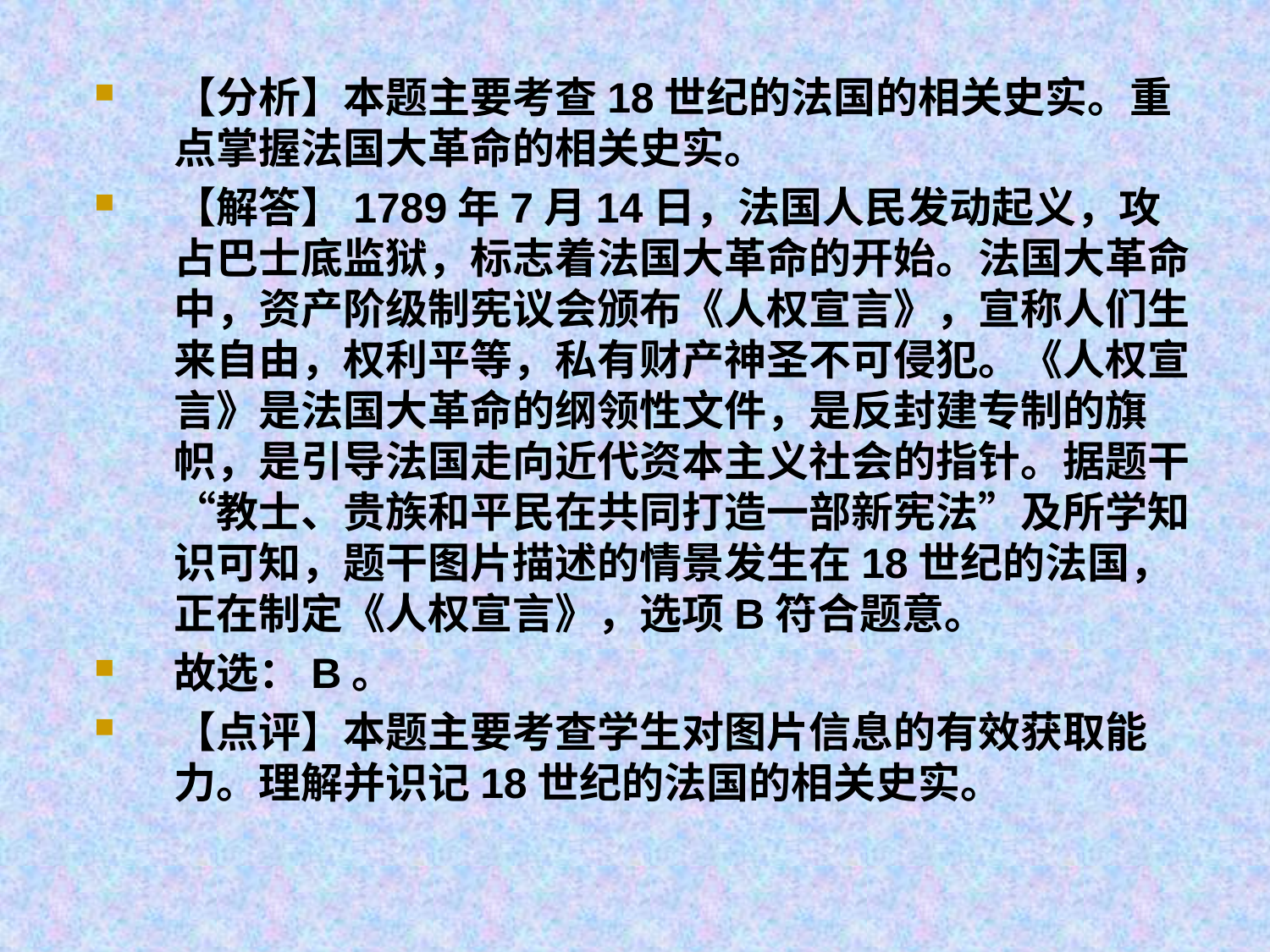

#
【分析】本题主要考查18世纪的法国的相关史实。重点掌握法国大革命的相关史实。
【解答】1789年7月14日，法国人民发动起义，攻占巴士底监狱，标志着法国大革命的开始。法国大革命中，资产阶级制宪议会颁布《人权宣言》，宣称人们生来自由，权利平等，私有财产神圣不可侵犯。《人权宣言》是法国大革命的纲领性文件，是反封建专制的旗帜，是引导法国走向近代资本主义社会的指针。据题干“教士、贵族和平民在共同打造一部新宪法”及所学知识可知，题干图片描述的情景发生在18世纪的法国，正在制定《人权宣言》，选项B符合题意。
故选：B。
【点评】本题主要考查学生对图片信息的有效获取能力。理解并识记18世纪的法国的相关史实。